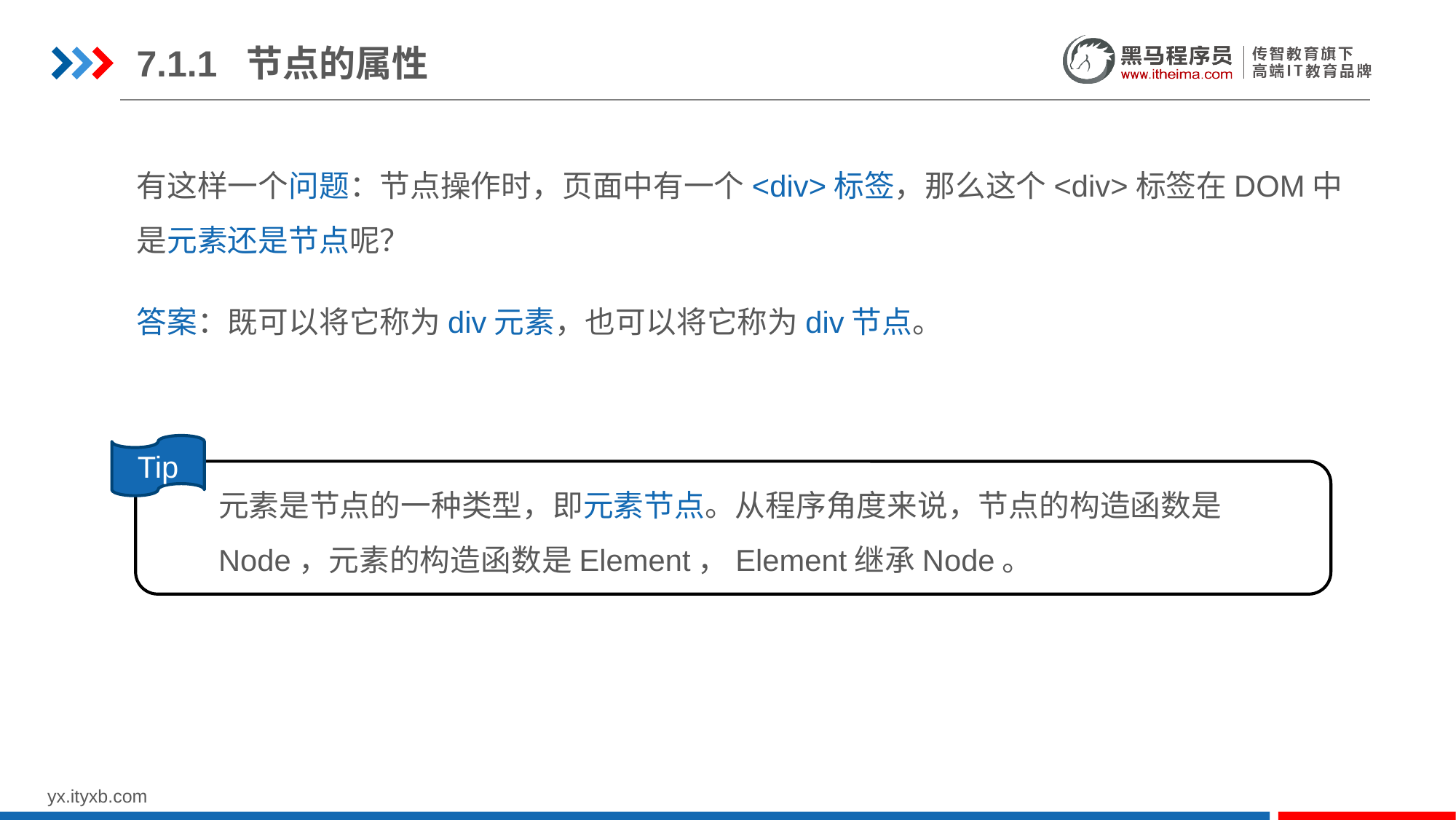

7.1.1  节点的属性
有这样一个问题：节点操作时，页面中有一个<div>标签，那么这个<div>标签在DOM中是元素还是节点呢？

答案：既可以将它称为div元素，也可以将它称为div节点。
Tip

元素是节点的一种类型，即元素节点。从程序角度来说，节点的构造函数是Node，元素的构造函数是Element，Element继承Node。